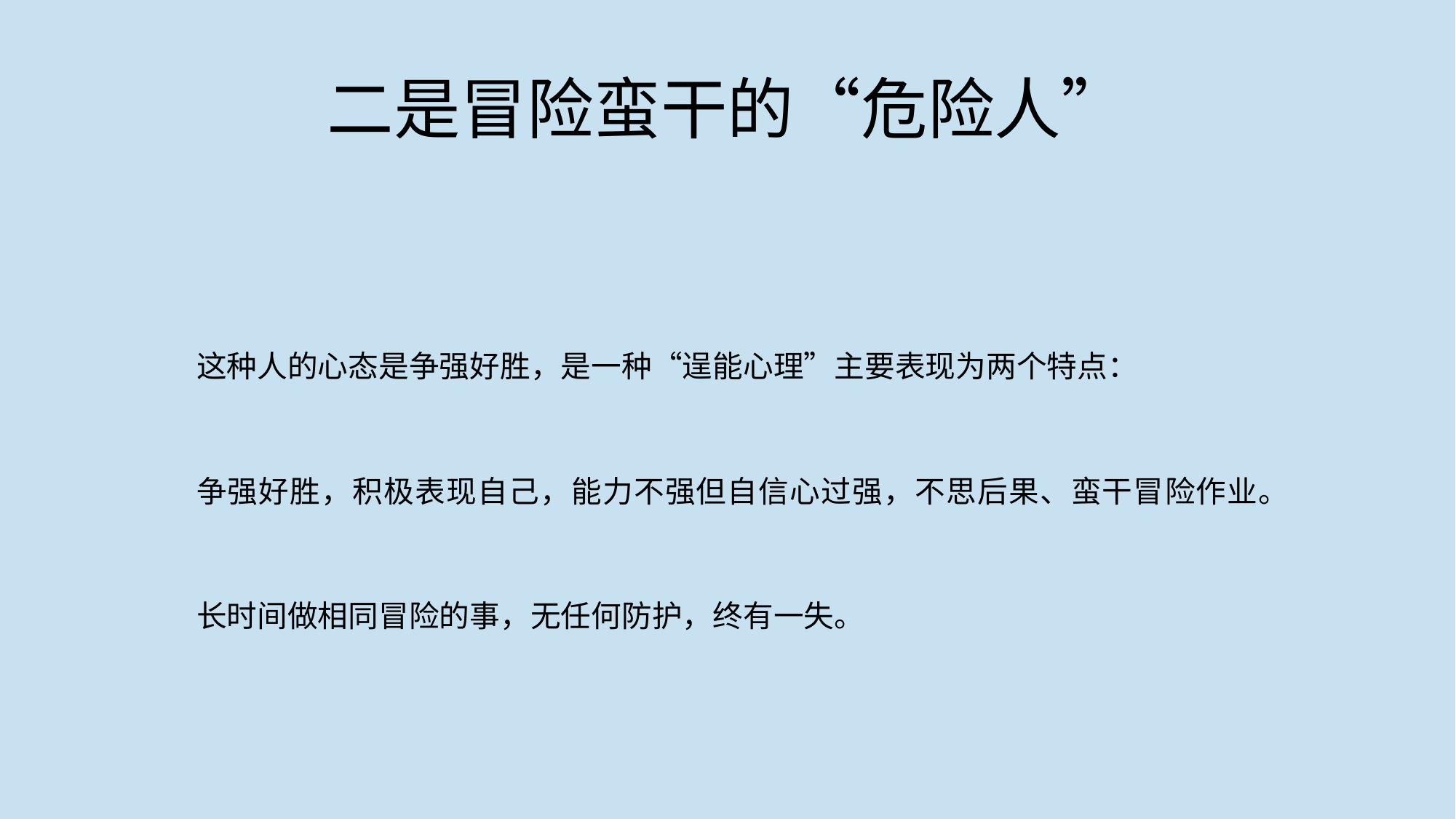

二是冒险蛮干的“危险人”
这种人的心态是争强好胜，是一种“逞能心理”主要表现为两个特点：
争强好胜，积极表现自己，能力不强但自信心过强，不思后果、蛮干冒险作业。
长时间做相同冒险的事，无任何防护，终有一失。